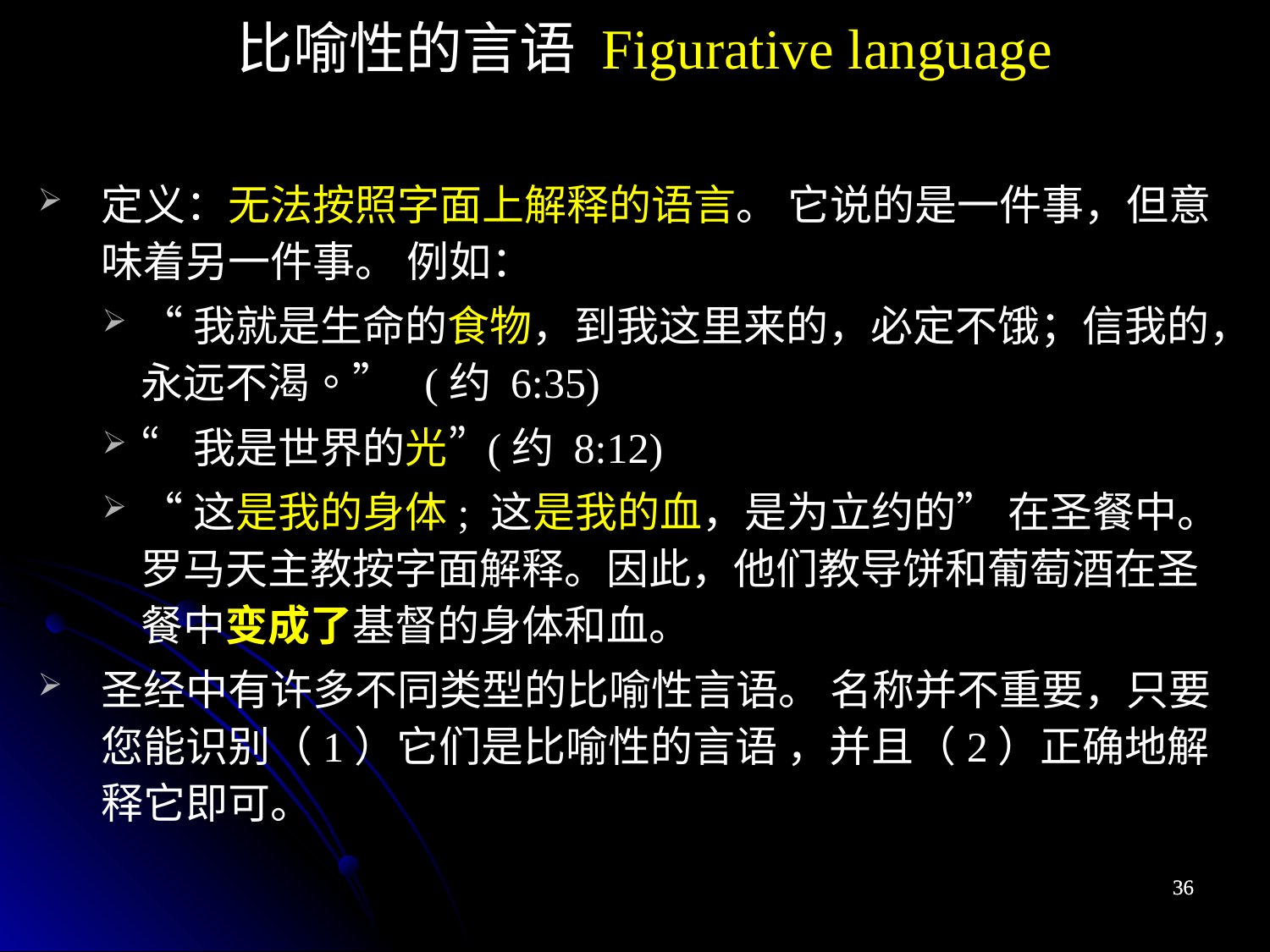

比喻性的言语 Figurative language
定义：无法按照字面上解释的语言。 它说的是一件事，但意味着另一件事。 例如：
“我就是生命的食物，到我这里来的，必定不饿；信我的，永远不渴。”  (约 6:35)
“我是世界的光” (约 8:12)
“这是我的身体; 这是我的血，是为立约的” 在圣餐中。罗马天主教按字面解释。因此，他们教导饼和葡萄酒在圣餐中变成了基督的身体和血。
圣经中有许多不同类型的比喻性言语。 名称并不重要，只要您能识别（1）它们是比喻性的言语 ，并且（2）正确地解释它即可。
36
36